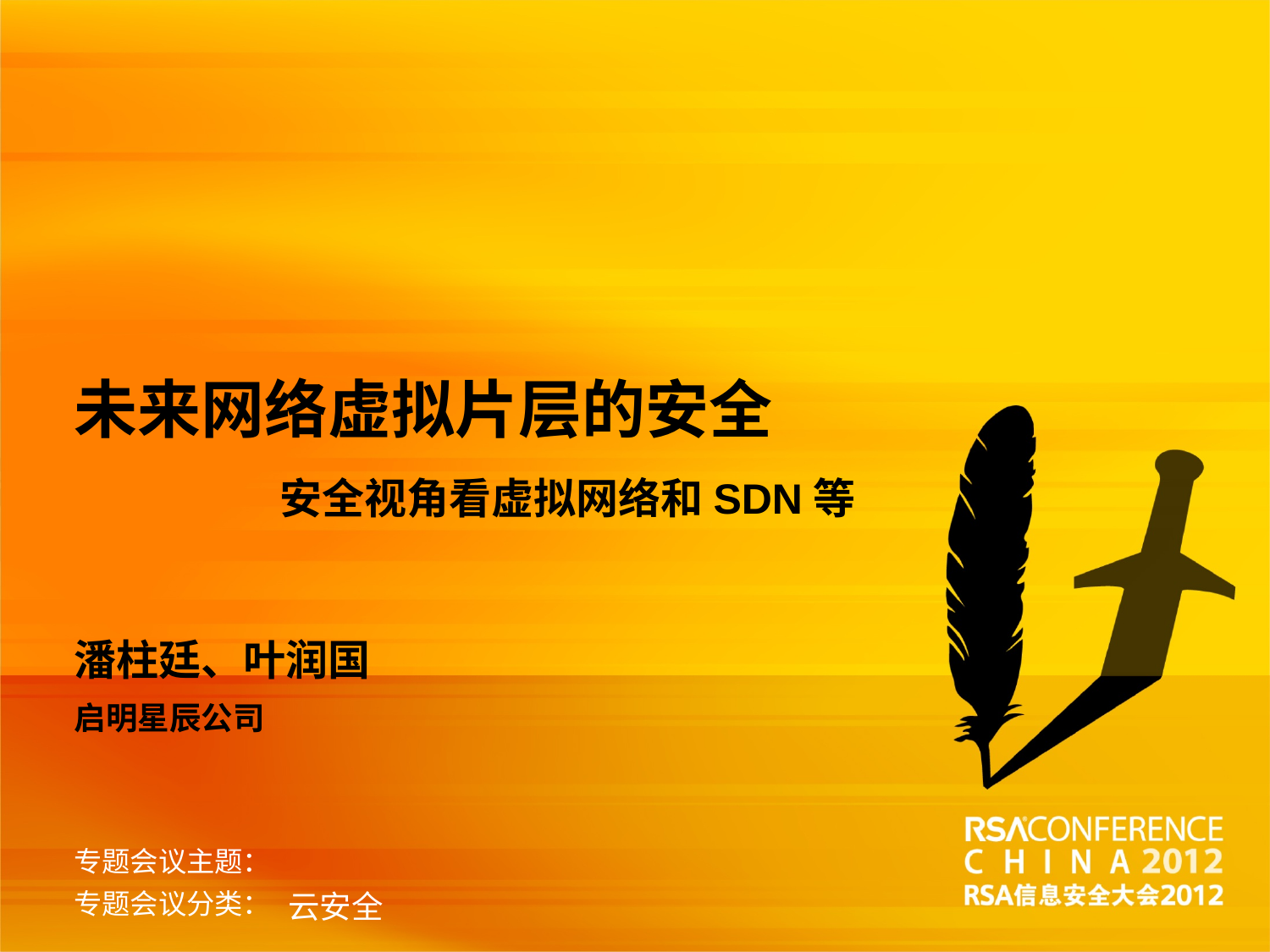

未来网络虚拟片层的安全
安全视角看虚拟网络和SDN等
潘柱廷、叶润国
启明星辰公司
云安全